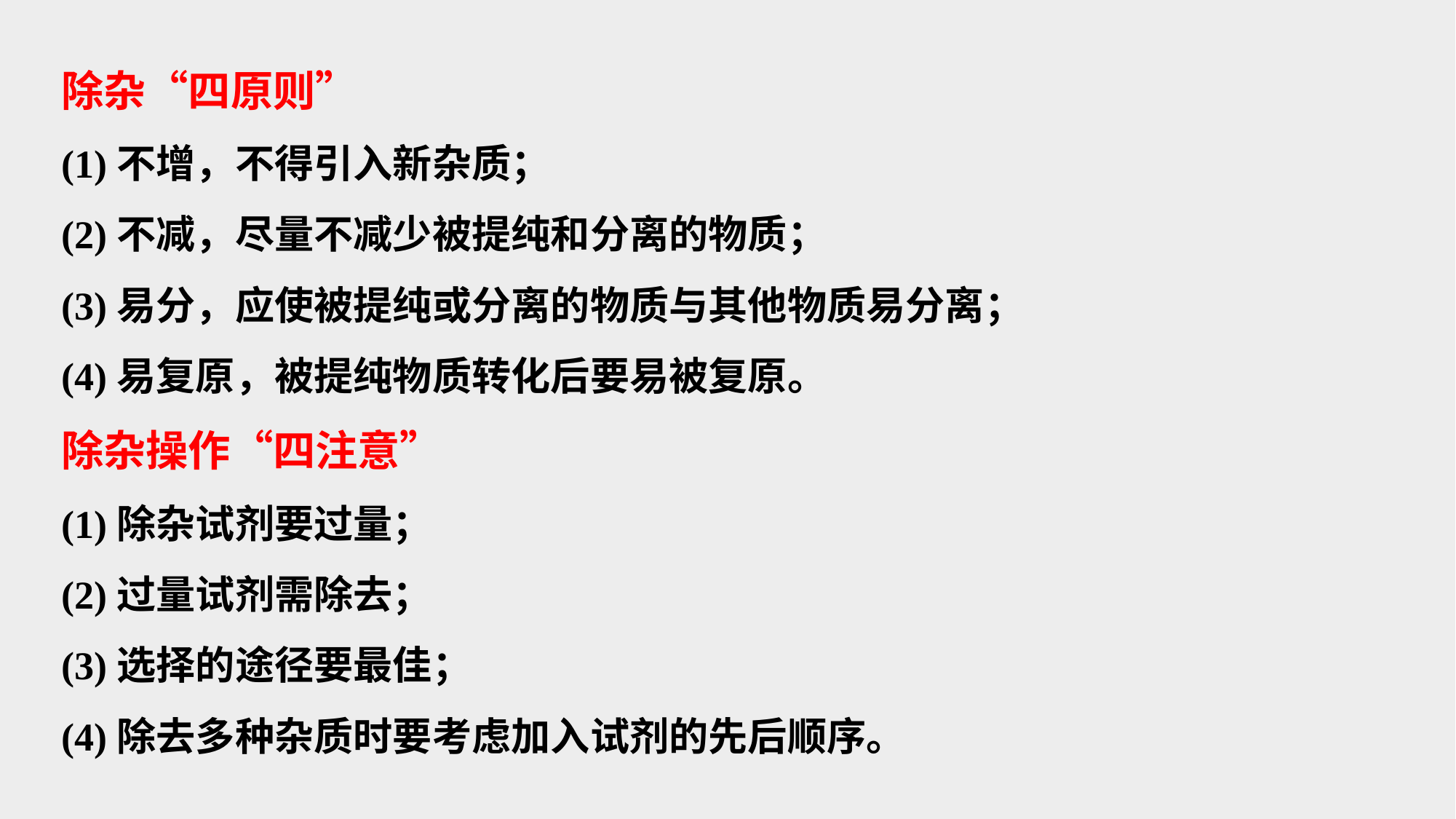

除杂“四原则”
(1)不增，不得引入新杂质；
(2)不减，尽量不减少被提纯和分离的物质；
(3)易分，应使被提纯或分离的物质与其他物质易分离；
(4)易复原，被提纯物质转化后要易被复原。
除杂操作“四注意”
(1)除杂试剂要过量；
(2)过量试剂需除去；
(3)选择的途径要最佳；
(4)除去多种杂质时要考虑加入试剂的先后顺序。